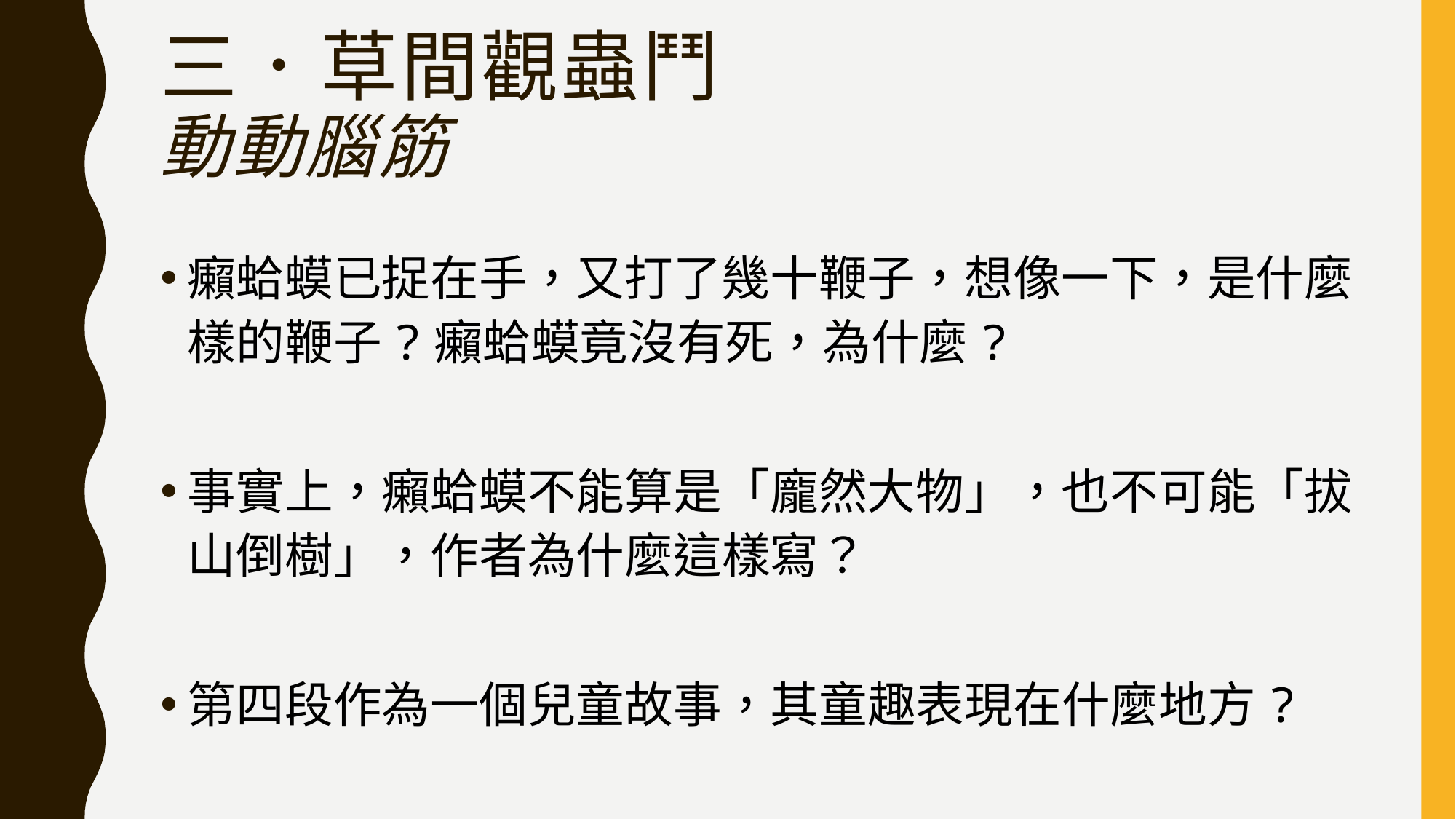

# 三．草間觀蟲鬥 動動腦筋
癩蛤蟆已捉在手，又打了幾十鞭子，想像一下，是什麼樣的鞭子?癩蛤蟆竟沒有死，為什麼?

事實上，癩蛤蟆不能算是「龐然大物」，也不可能「拔山倒樹」，作者為什麼這樣寫？

第四段作為一個兒童故事，其童趣表現在什麼地方?